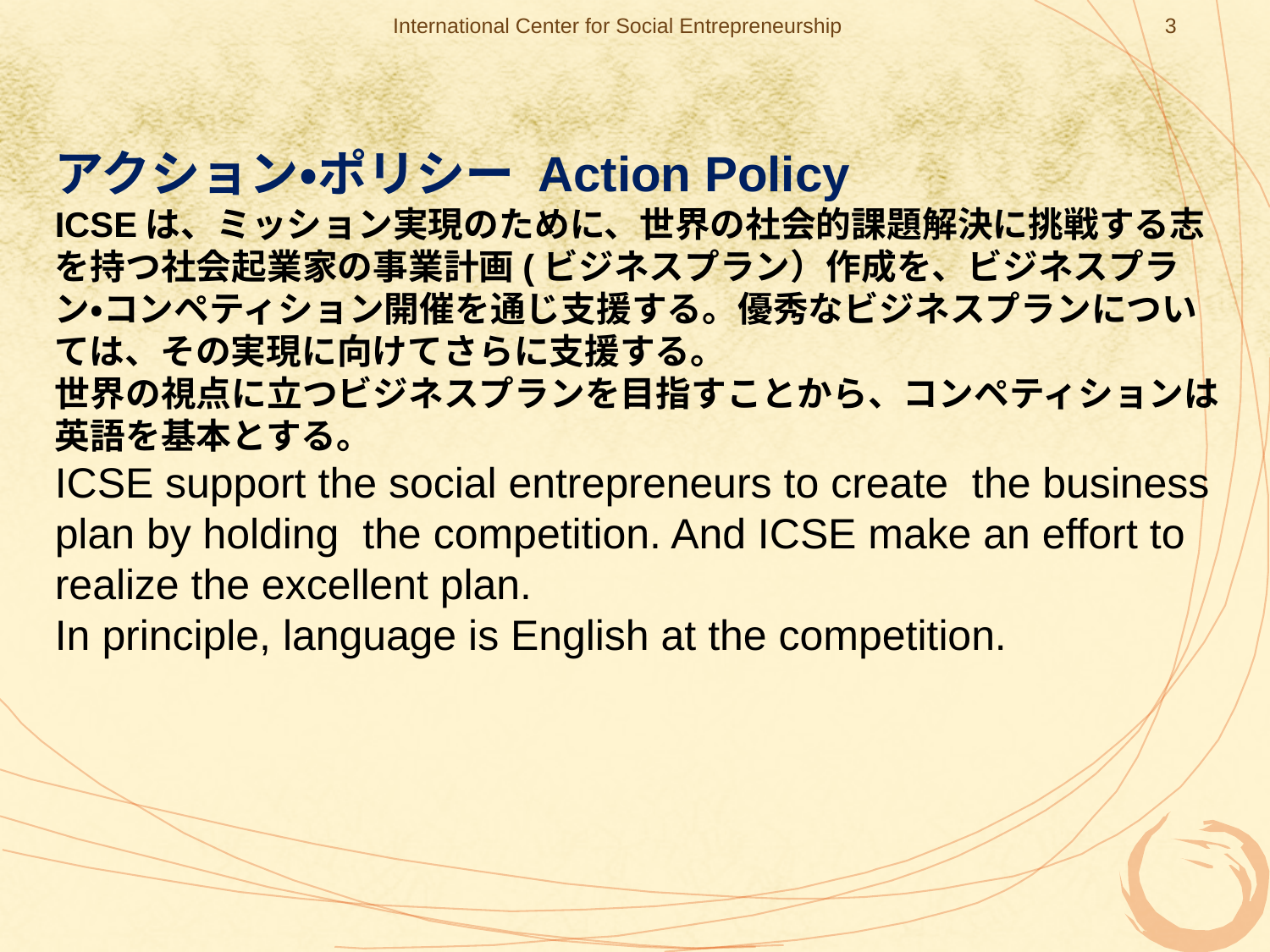

International Center for Social Entrepreneurship
3
アクション・ポリシー Action Policy
ICSEは、ミッション実現のために、世界の社会的課題解決に挑戦する志を持つ社会起業家の事業計画(ビジネスプラン）作成を、ビジネスプラン・コンペティション開催を通じ支援する。優秀なビジネスプランについては、その実現に向けてさらに支援する。
世界の視点に立つビジネスプランを目指すことから、コンペティションは英語を基本とする。
ICSE support the social entrepreneurs to create  the business plan by holding  the competition. And ICSE make an effort to realize the excellent plan.
In principle, language is English at the competition.